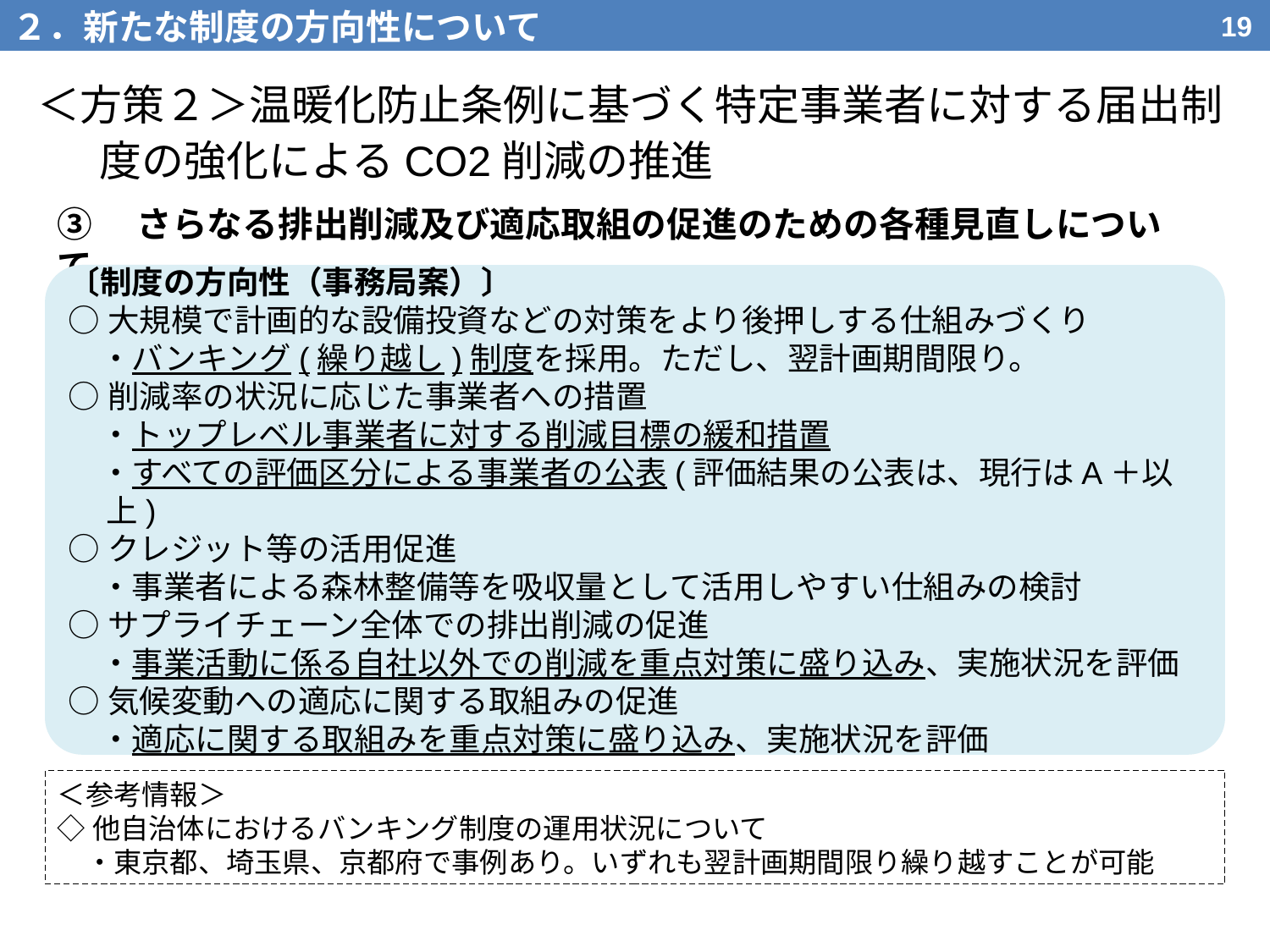

２．新たな制度の方向性について
19
＜方策２＞温暖化防止条例に基づく特定事業者に対する届出制度の強化によるCO2削減の推進
③　さらなる排出削減及び適応取組の促進のための各種見直しについて
〔制度の方向性（事務局案）〕
○大規模で計画的な設備投資などの対策をより後押しする仕組みづくり
　・バンキング(繰り越し)制度を採用。ただし、翌計画期間限り。
○削減率の状況に応じた事業者への措置
　・トップレベル事業者に対する削減目標の緩和措置
　・すべての評価区分による事業者の公表(評価結果の公表は、現行はA＋以上)
○クレジット等の活用促進
　・事業者による森林整備等を吸収量として活用しやすい仕組みの検討
○サプライチェーン全体での排出削減の促進
　・事業活動に係る自社以外での削減を重点対策に盛り込み、実施状況を評価
○気候変動への適応に関する取組みの促進
　・適応に関する取組みを重点対策に盛り込み、実施状況を評価
＜参考情報＞
◇他自治体におけるバンキング制度の運用状況について
　・東京都、埼玉県、京都府で事例あり。いずれも翌計画期間限り繰り越すことが可能